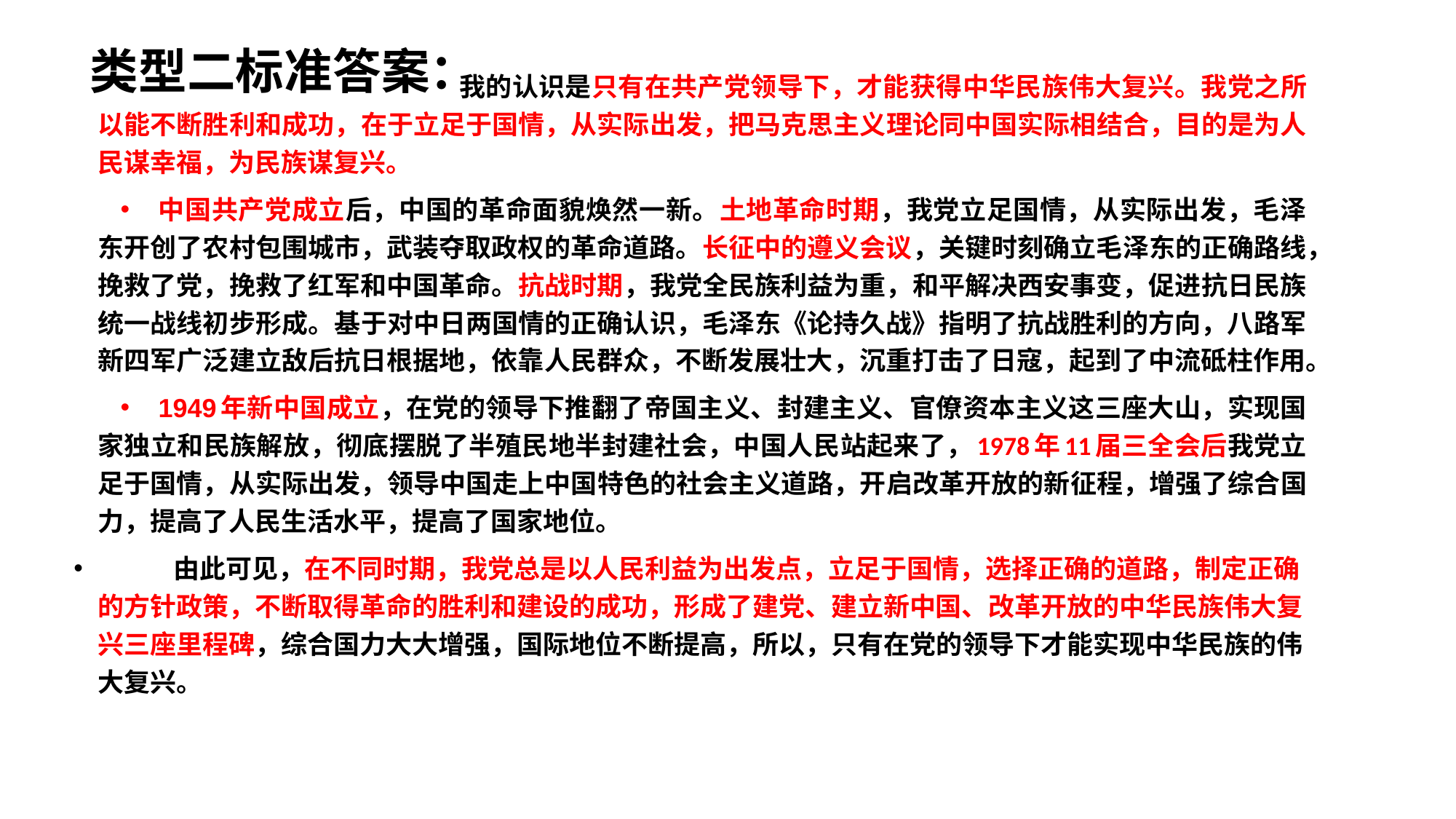

类型二标准答案：
#
                                               我的认识是只有在共产党领导下，才能获得中华民族伟大复兴。我党之所以能不断胜利和成功，在于立足于国情，从实际出发，把马克思主义理论同中国实际相结合，目的是为人民谋幸福，为民族谋复兴。
中国共产党成立后，中国的革命面貌焕然一新。土地革命时期，我党立足国情，从实际出发，毛泽东开创了农村包围城市，武装夺取政权的革命道路。长征中的遵义会议，关键时刻确立毛泽东的正确路线，挽救了党，挽救了红军和中国革命。抗战时期，我党全民族利益为重，和平解决西安事变，促进抗日民族统一战线初步形成。基于对中日两国情的正确认识，毛泽东《论持久战》指明了抗战胜利的方向，八路军新四军广泛建立敌后抗日根据地，依靠人民群众，不断发展壮大，沉重打击了日寇，起到了中流砥柱作用。
1949年新中国成立，在党的领导下推翻了帝国主义、封建主义、官僚资本主义这三座大山，实现国家独立和民族解放，彻底摆脱了半殖民地半封建社会，中国人民站起来了，1978年11届三全会后我党立足于国情，从实际出发，领导中国走上中国特色的社会主义道路，开启改革开放的新征程，增强了综合国力，提高了人民生活水平，提高了国家地位。
            由此可见，在不同时期，我党总是以人民利益为出发点，立足于国情，选择正确的道路，制定正确的方针政策，不断取得革命的胜利和建设的成功，形成了建党、建立新中国、改革开放的中华民族伟大复兴三座里程碑，综合国力大大增强，国际地位不断提高，所以，只有在党的领导下才能实现中华民族的伟大复兴。